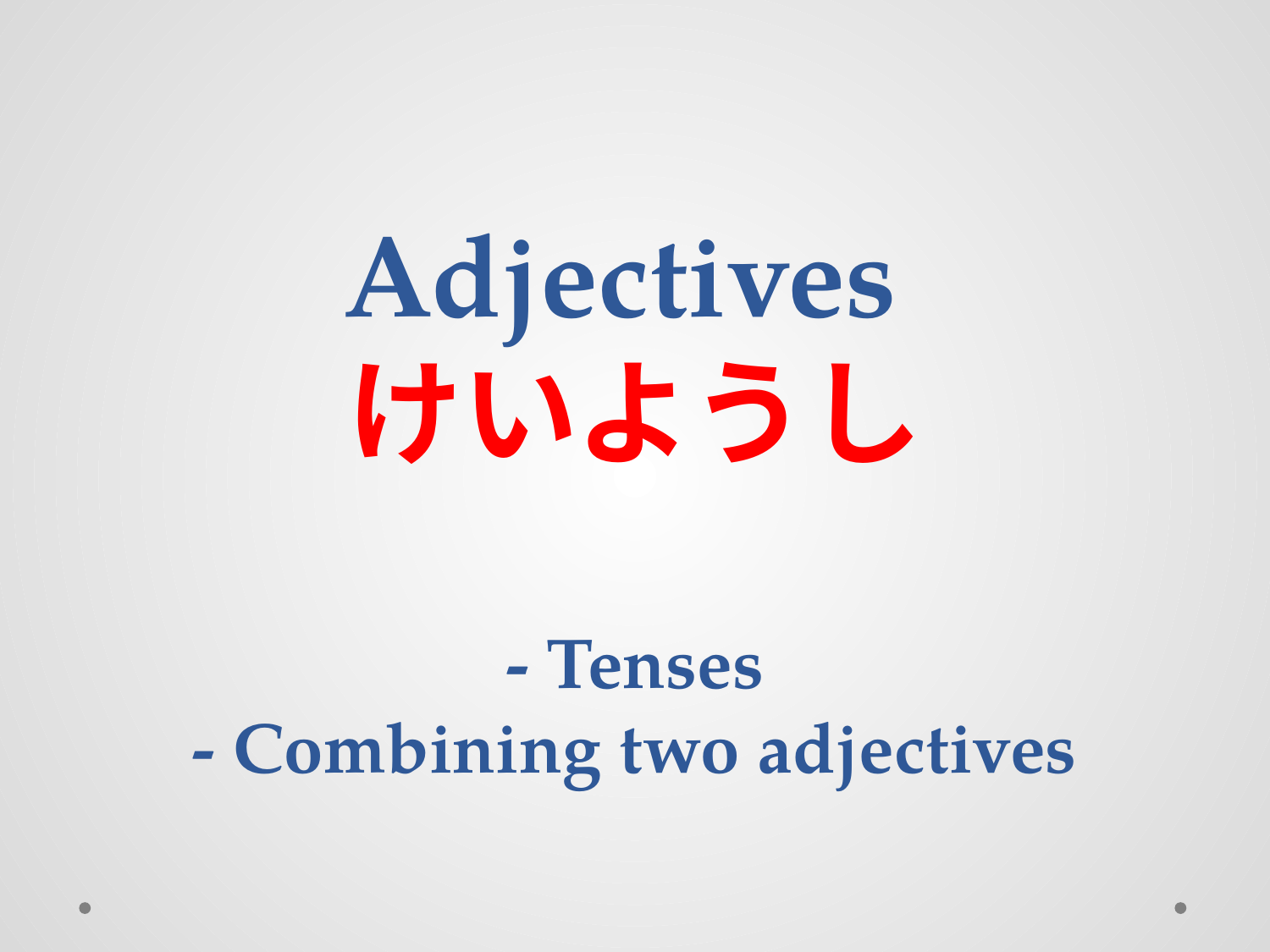

# Adjectives けいようし - Tenses - Combining two adjectives